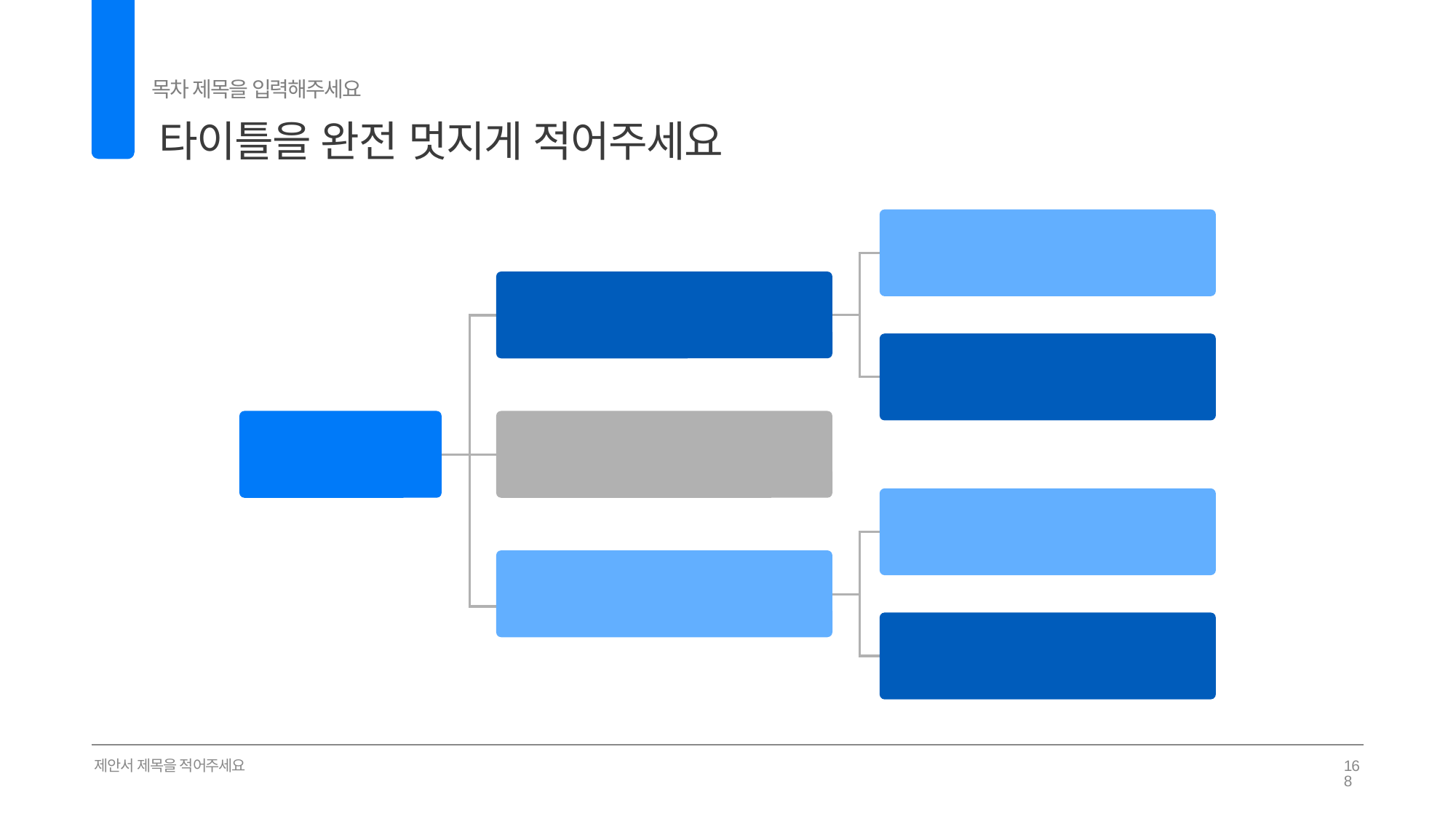

목차 제목을 입력해주세요
타이틀을 완전 멋지게 적어주세요
02

키워드 입력

키워드 입력

키워드 입력

키워드 입력
키워드 입력

키워드 입력

키워드 입력

키워드 입력
제안서 제목을 적어주세요
168